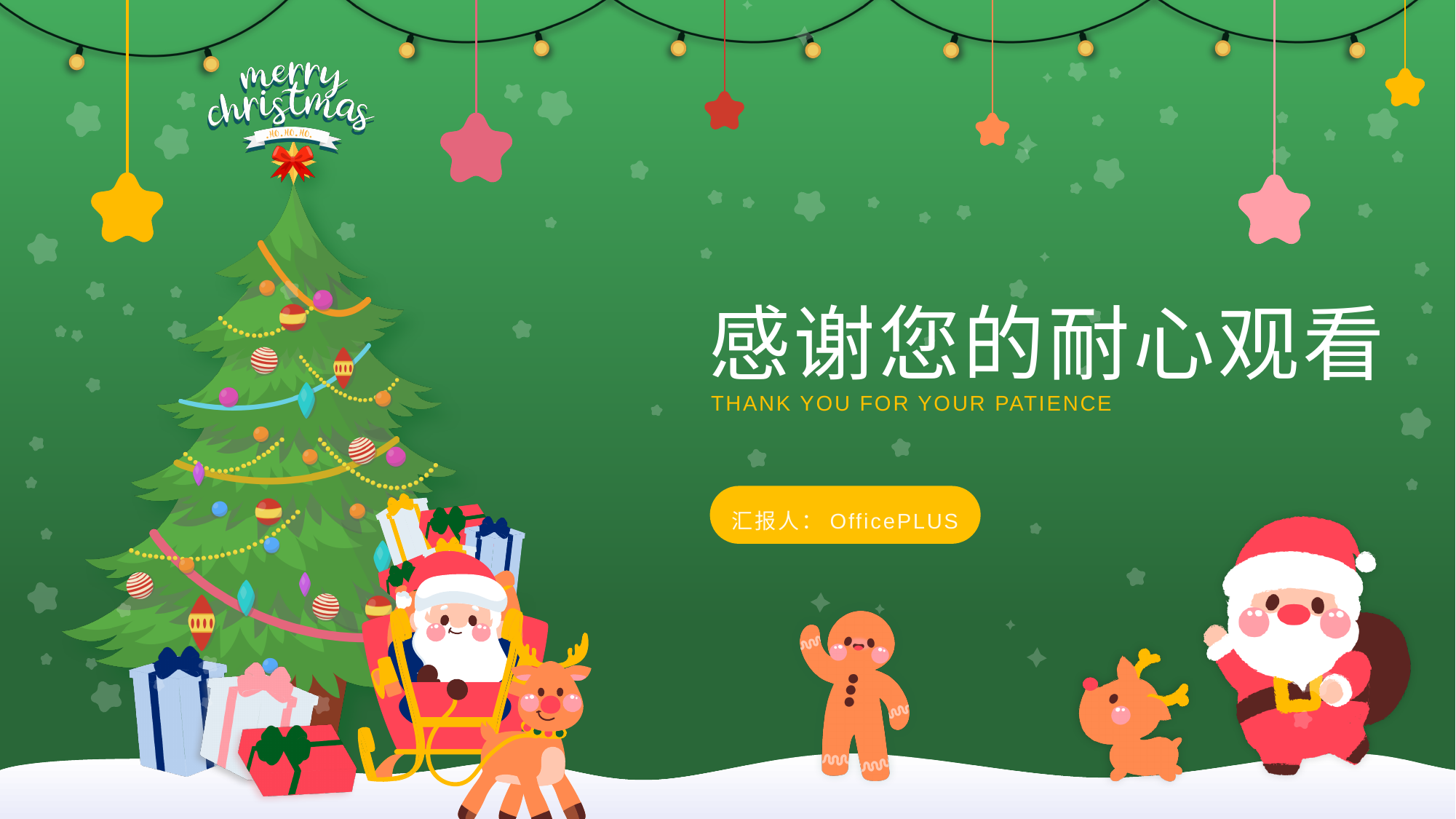

感谢您的耐心观看
THANK YOU FOR YOUR PATIENCE
汇报人：OfficePLUS